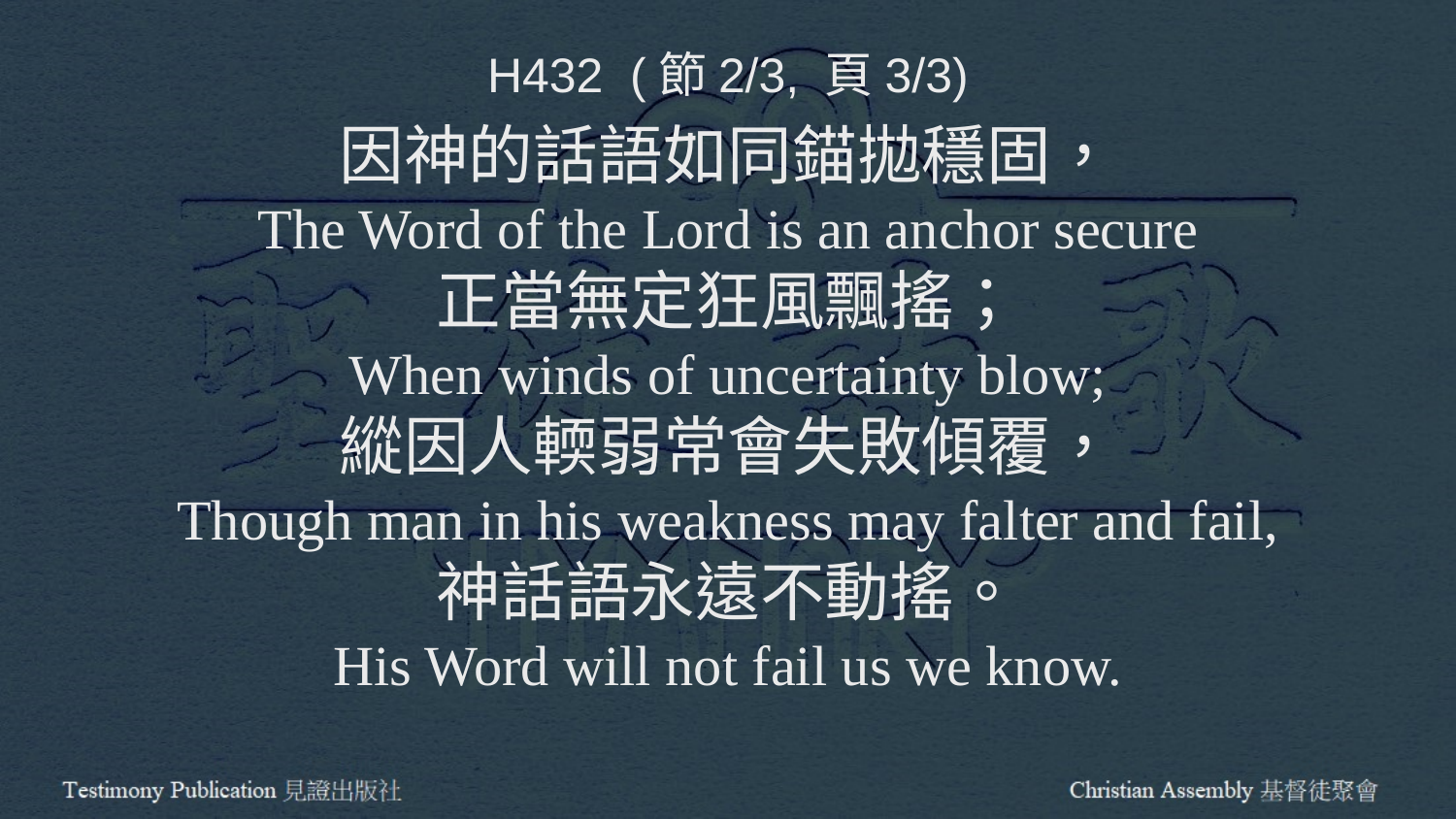

H432  (節2/3, 頁3/3)
因神的話語如同錨拋穩固，
The Word of the Lord is an anchor secure
正當無定狂風飄搖；
When winds of uncertainty blow;
縱因人輭弱常會失敗傾覆，
Though man in his weakness may falter and fail,
神話語永遠不動搖。
His Word will not fail us we know.